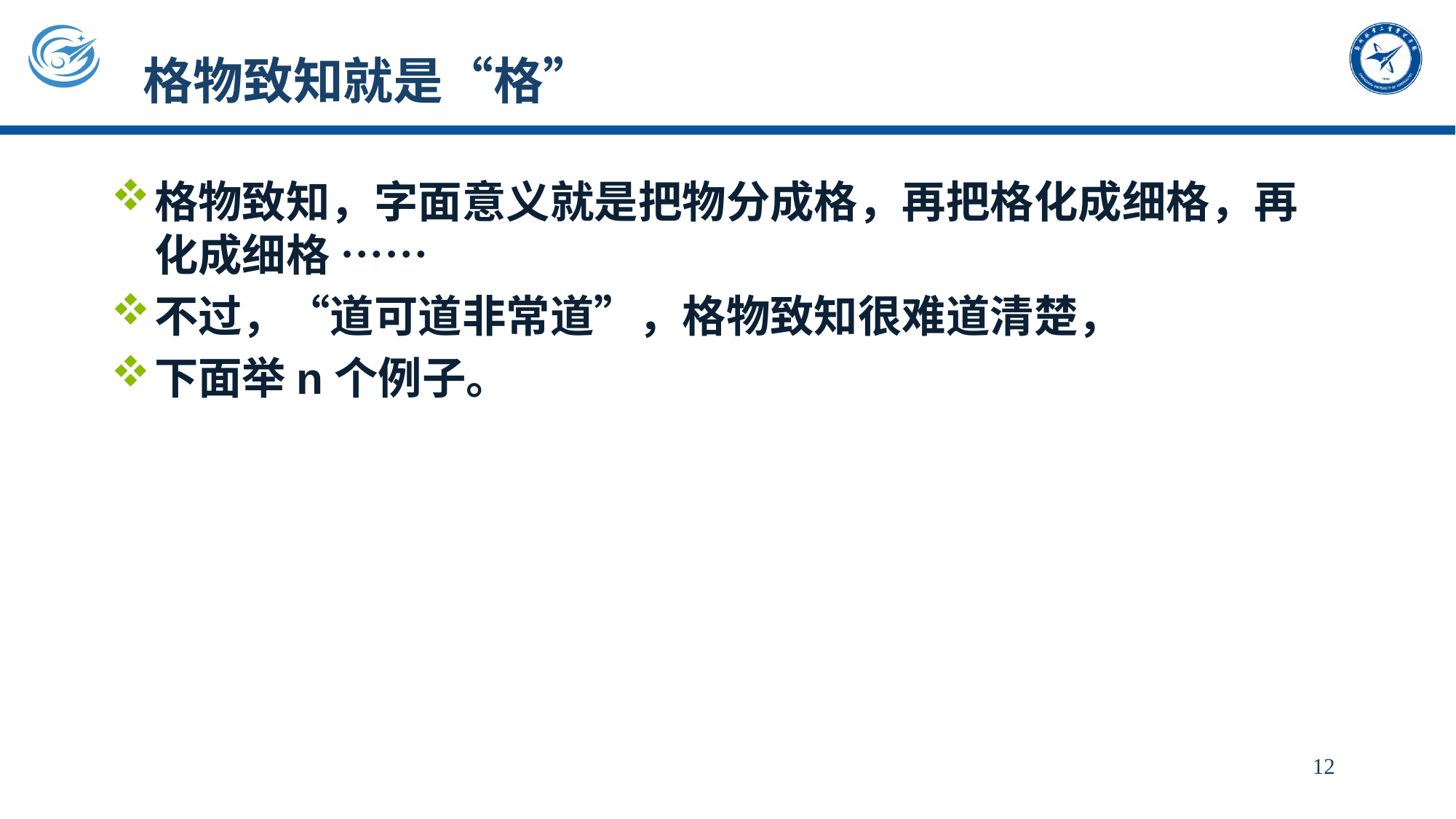

# 格物致知就是“格”
格物致知，字面意义就是把物分成格，再把格化成细格，再化成细格 ……
不过，“道可道非常道”，格物致知很难道清楚，
下面举n个例子。

12